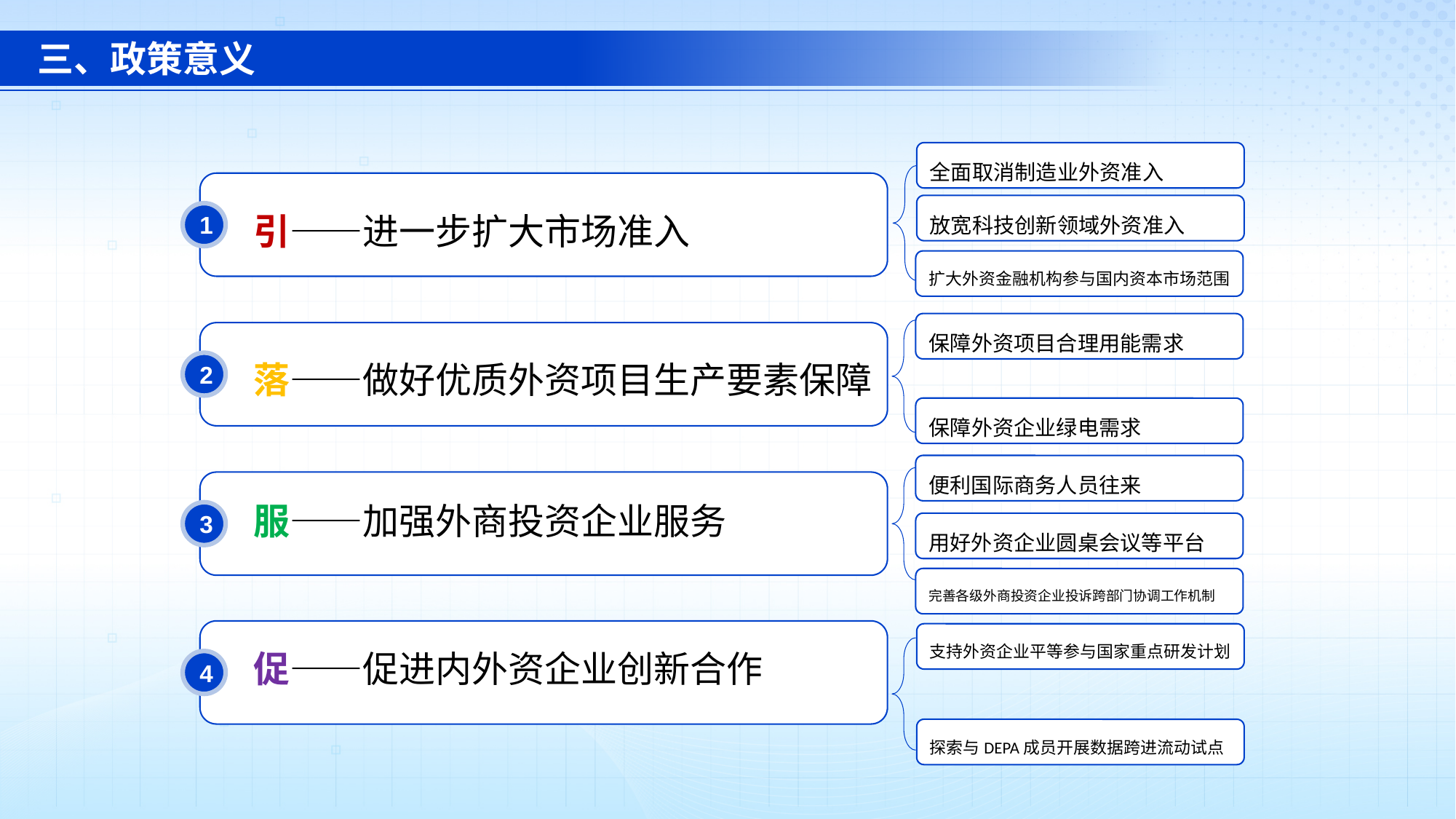

三、政策意义

全面取消制造业外资准入

1
引——进一步扩大市场准入
放宽科技创新领域外资准入
扩大外资金融机构参与国内资本市场范围
保障外资项目合理用能需求

2
落——做好优质外资项目生产要素保障
保障外资企业绿电需求
便利国际商务人员往来

3
服——加强外商投资企业服务
用好外资企业圆桌会议等平台
完善各级外商投资企业投诉跨部门协调工作机制

4
支持外资企业平等参与国家重点研发计划

促——促进内外资企业创新合作
探索与DEPA成员开展数据跨进流动试点